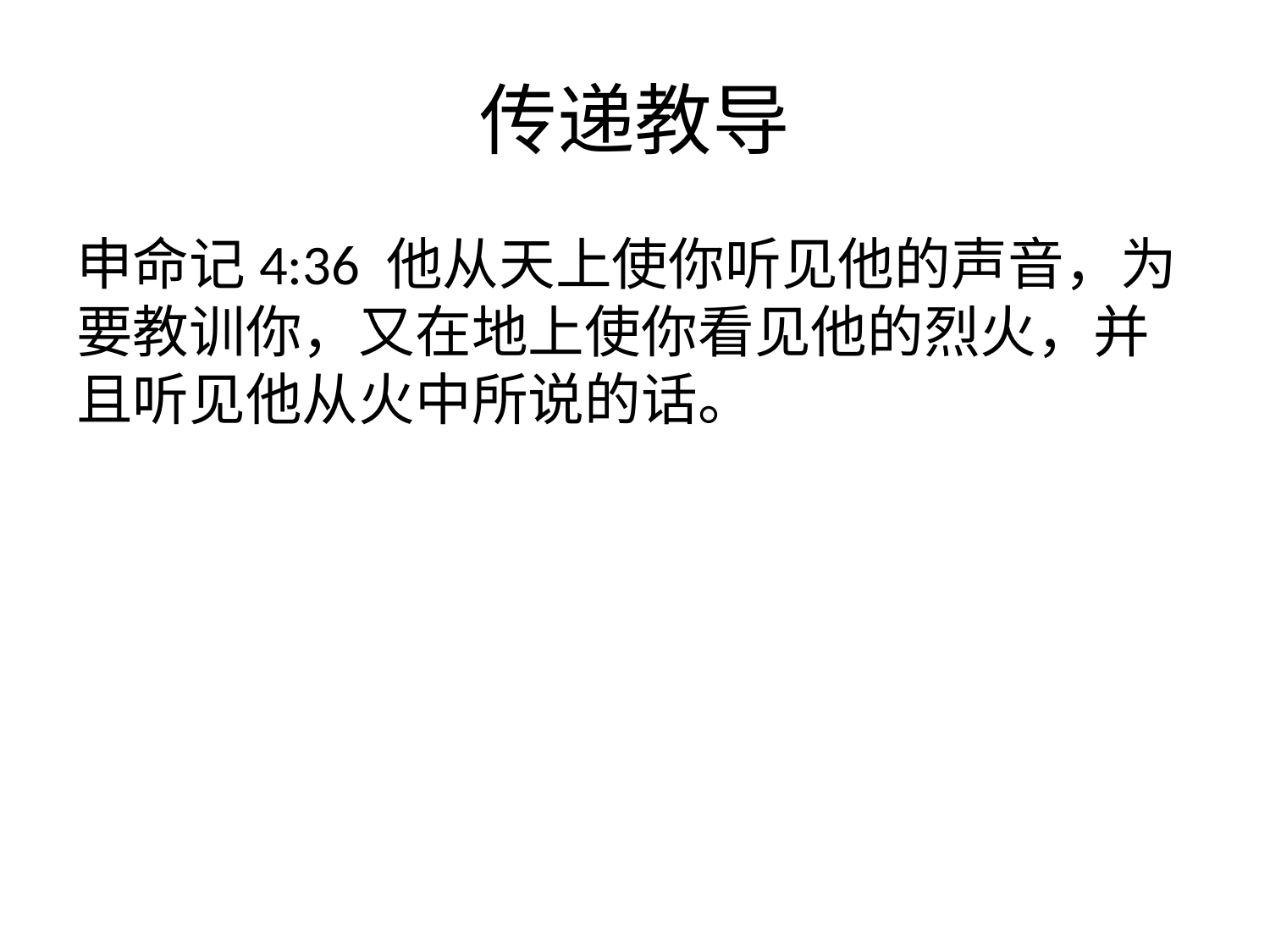

# 传递教导
申命记4:36 他从天上使你听见他的声音，为要教训你，又在地上使你看见他的烈火，并且听见他从火中所说的话。